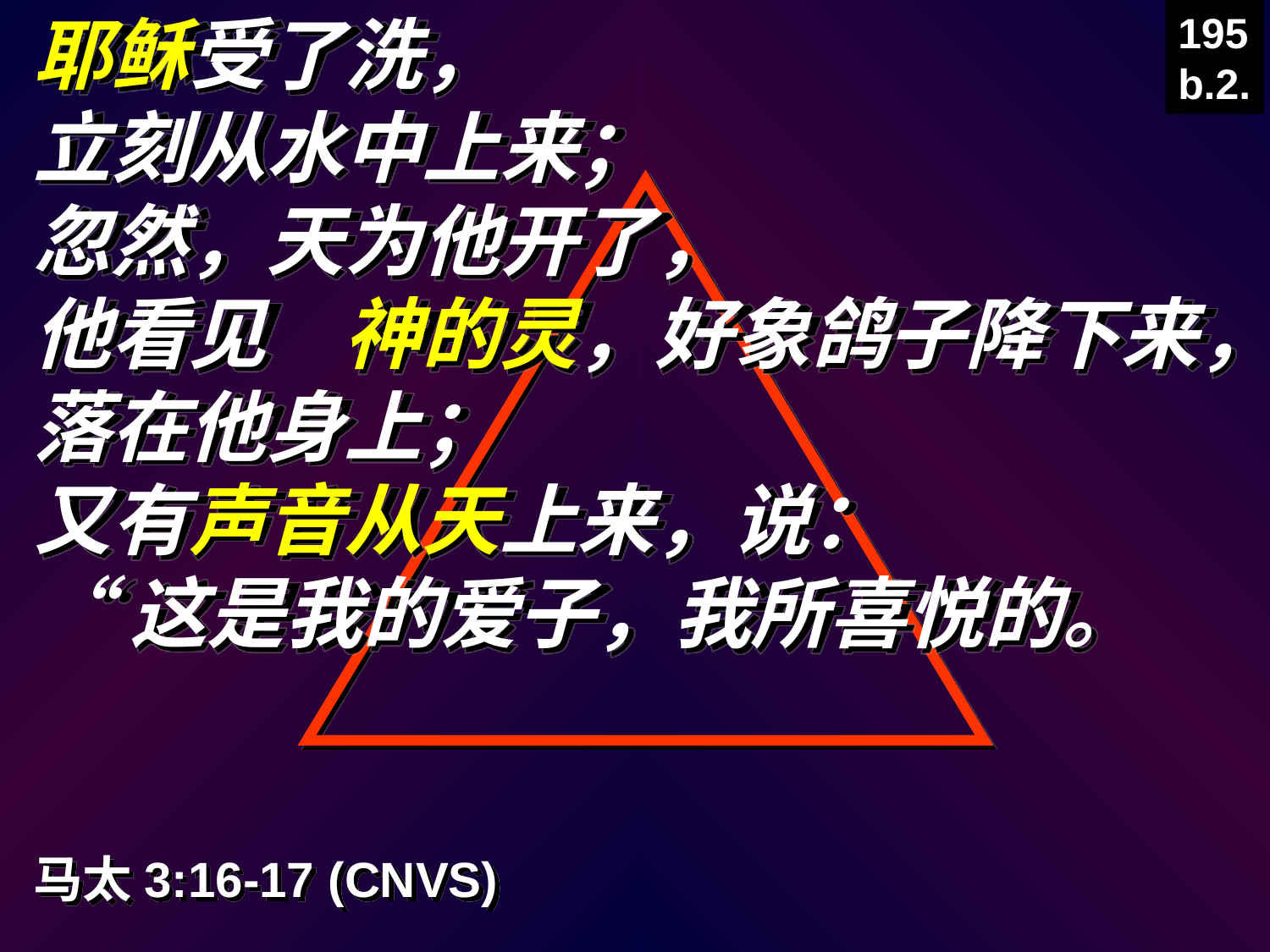

耶稣受了洗，
立刻从水中上来；
忽然，天为他开了，
他看见　神的灵，好象鸽子降下来，落在他身上；
又有声音从天上来，说：
“这是我的爱子，我所喜悦的。
195
b.2.

马太3:16-17 (CNVS)